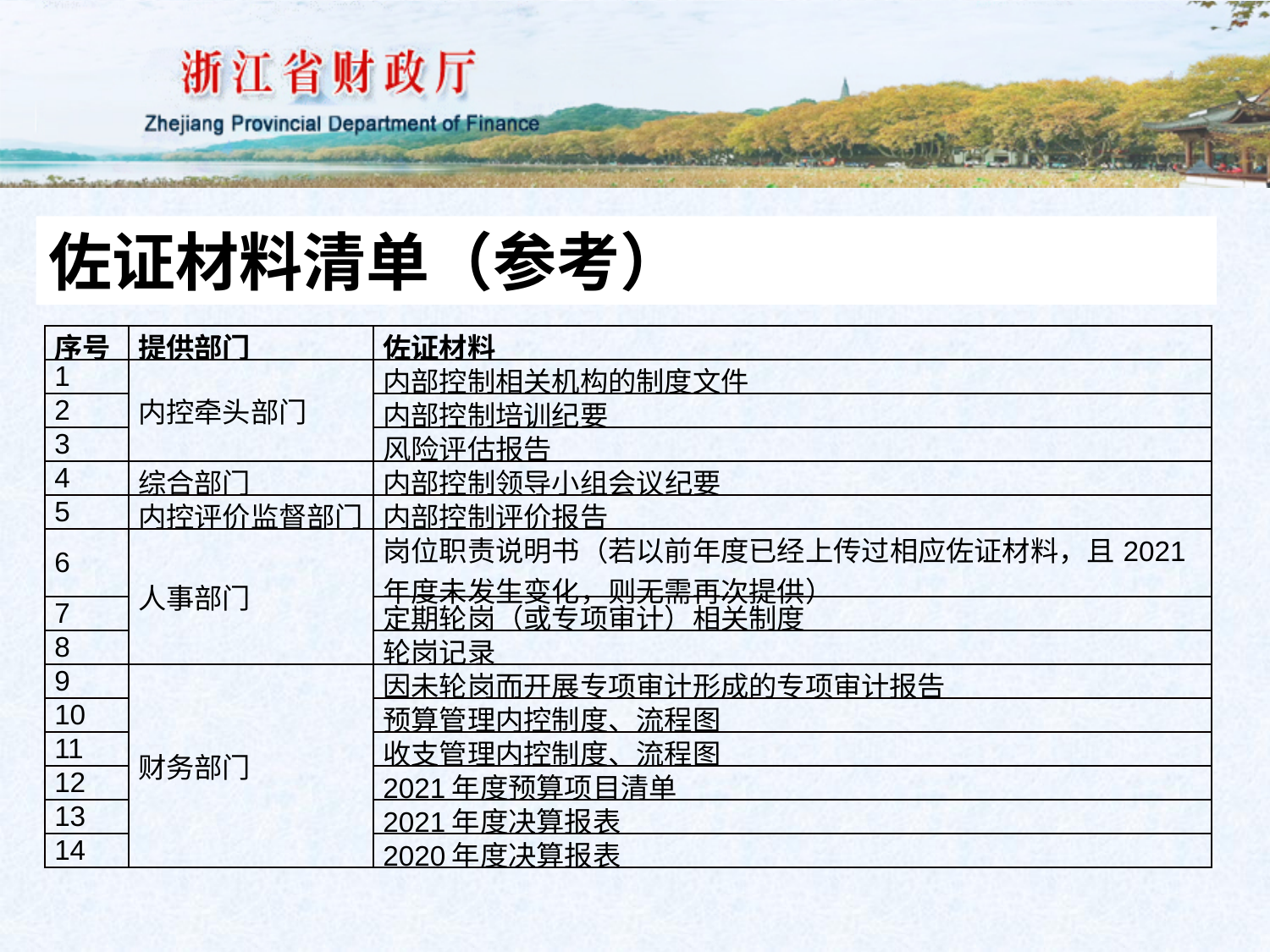

佐证材料清单（参考）
| 序号 | 提供部门 | 佐证材料 |
| --- | --- | --- |
| 1 | 内控牵头部门 | 内部控制相关机构的制度文件 |
| 2 |  | 内部控制培训纪要 |
| 3 |  | 风险评估报告 |
| 4 | 综合部门 | 内部控制领导小组会议纪要 |
| 5 | 内控评价监督部门 | 内部控制评价报告 |
| 6 | 人事部门 | 岗位职责说明书（若以前年度已经上传过相应佐证材料，且2021年度未发生变化，则无需再次提供） |
| 7 |  | 定期轮岗（或专项审计）相关制度 |
| 8 |  | 轮岗记录 |
| 9 | 财务部门 | 因未轮岗而开展专项审计形成的专项审计报告 |
| 10 |  | 预算管理内控制度、流程图 |
| 11 |  | 收支管理内控制度、流程图 |
| 12 |  | 2021年度预算项目清单 |
| 13 |  | 2021年度决算报表 |
| 14 |  | 2020年度决算报表 |